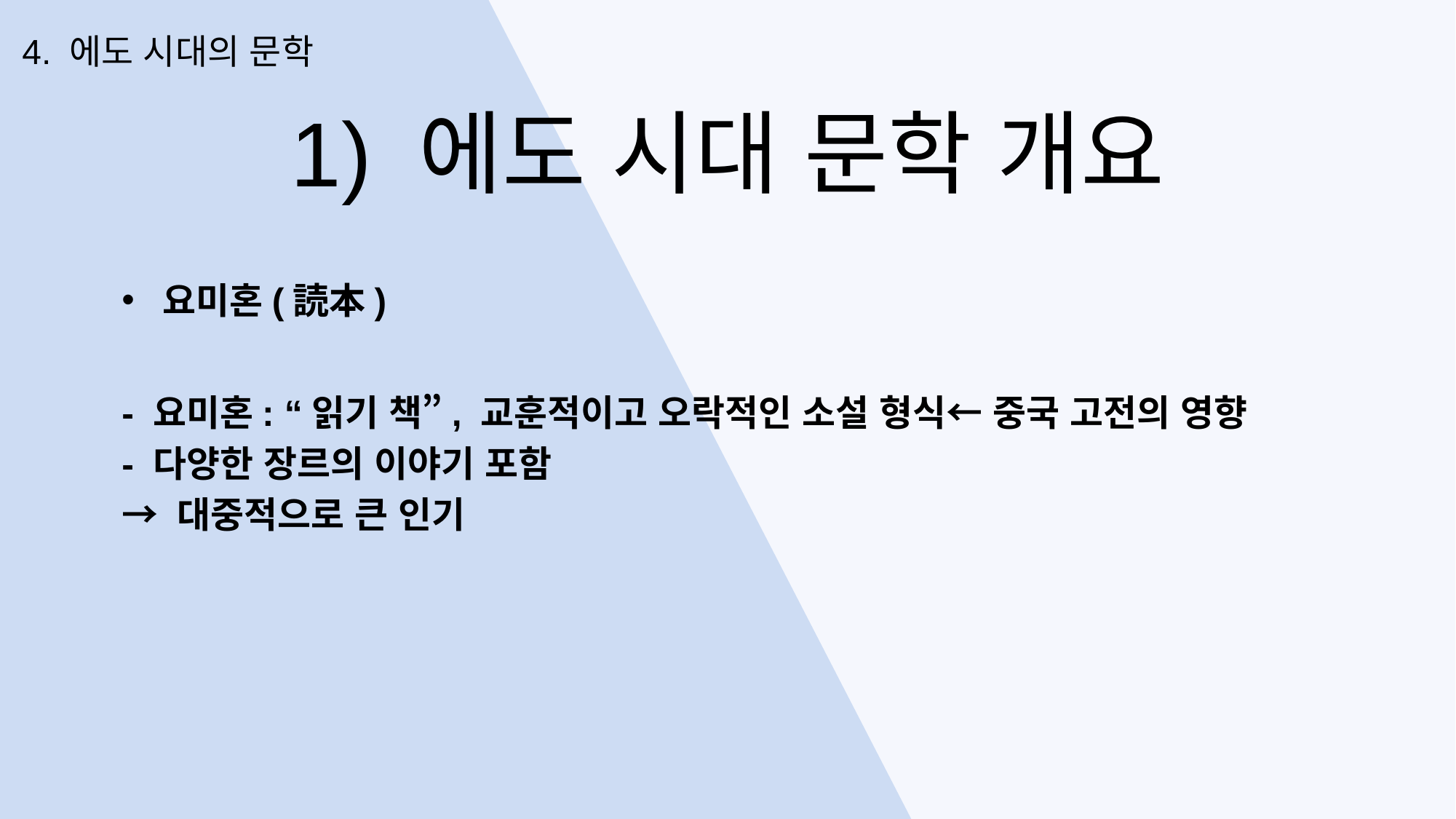

4. 에도 시대의 문학
1) 에도 시대 문학 개요
요미혼(読本)

- 요미혼: “읽기 책”, 교훈적이고 오락적인 소설 형식← 중국 고전의 영향
- 다양한 장르의 이야기 포함
→ 대중적으로 큰 인기